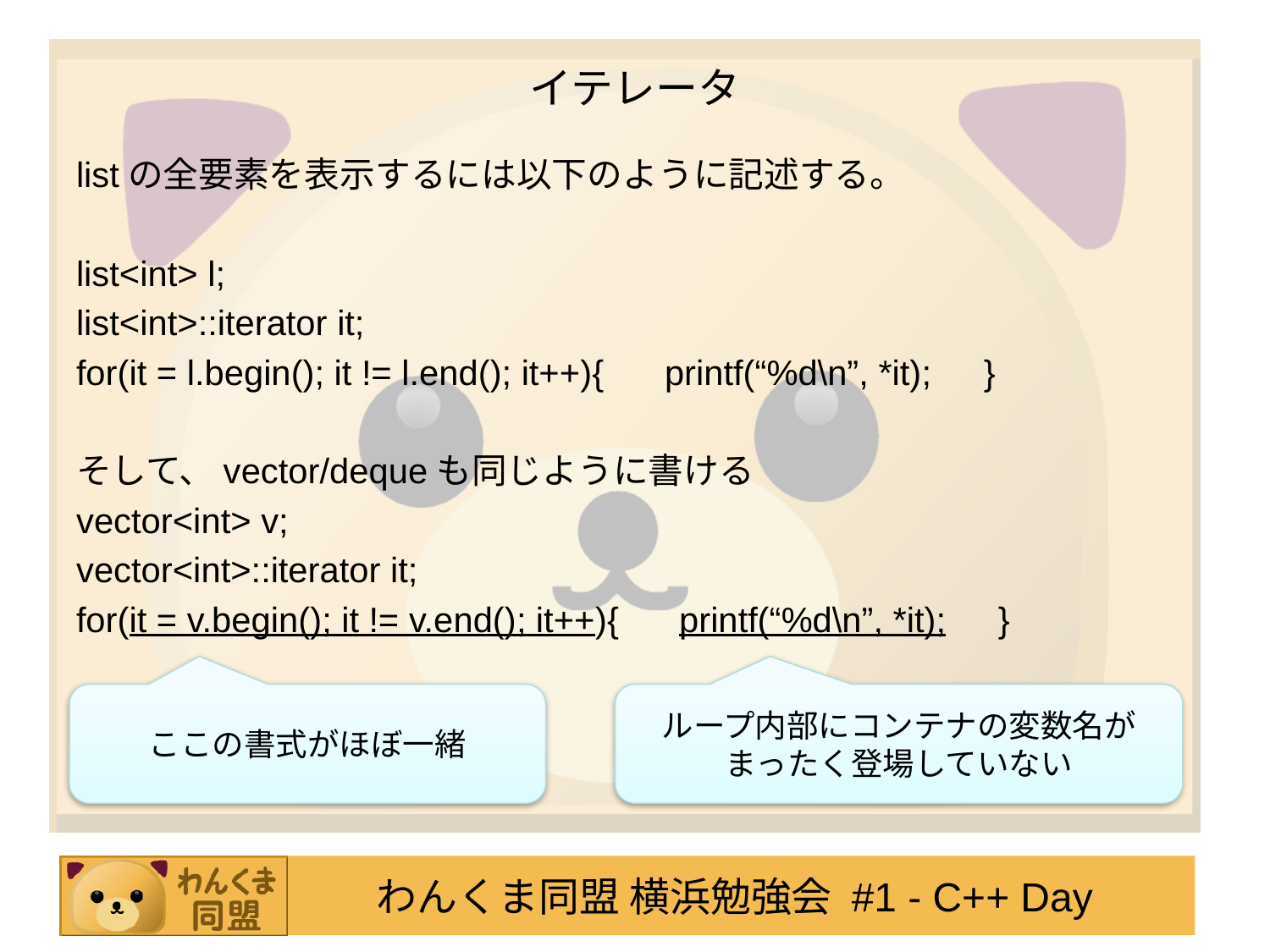

# イテレータ
listの全要素を表示するには以下のように記述する。

list<int> l;
list<int>::iterator it;
for(it = l.begin(); it != l.end(); it++){　 printf(“%d\n”, *it);　}

そして、vector/dequeも同じように書ける
vector<int> v;
vector<int>::iterator it;
for(it = v.begin(); it != v.end(); it++){　 printf(“%d\n”, *it);　}

ここの書式がほぼ一緒
ループ内部にコンテナの変数名が
まったく登場していない